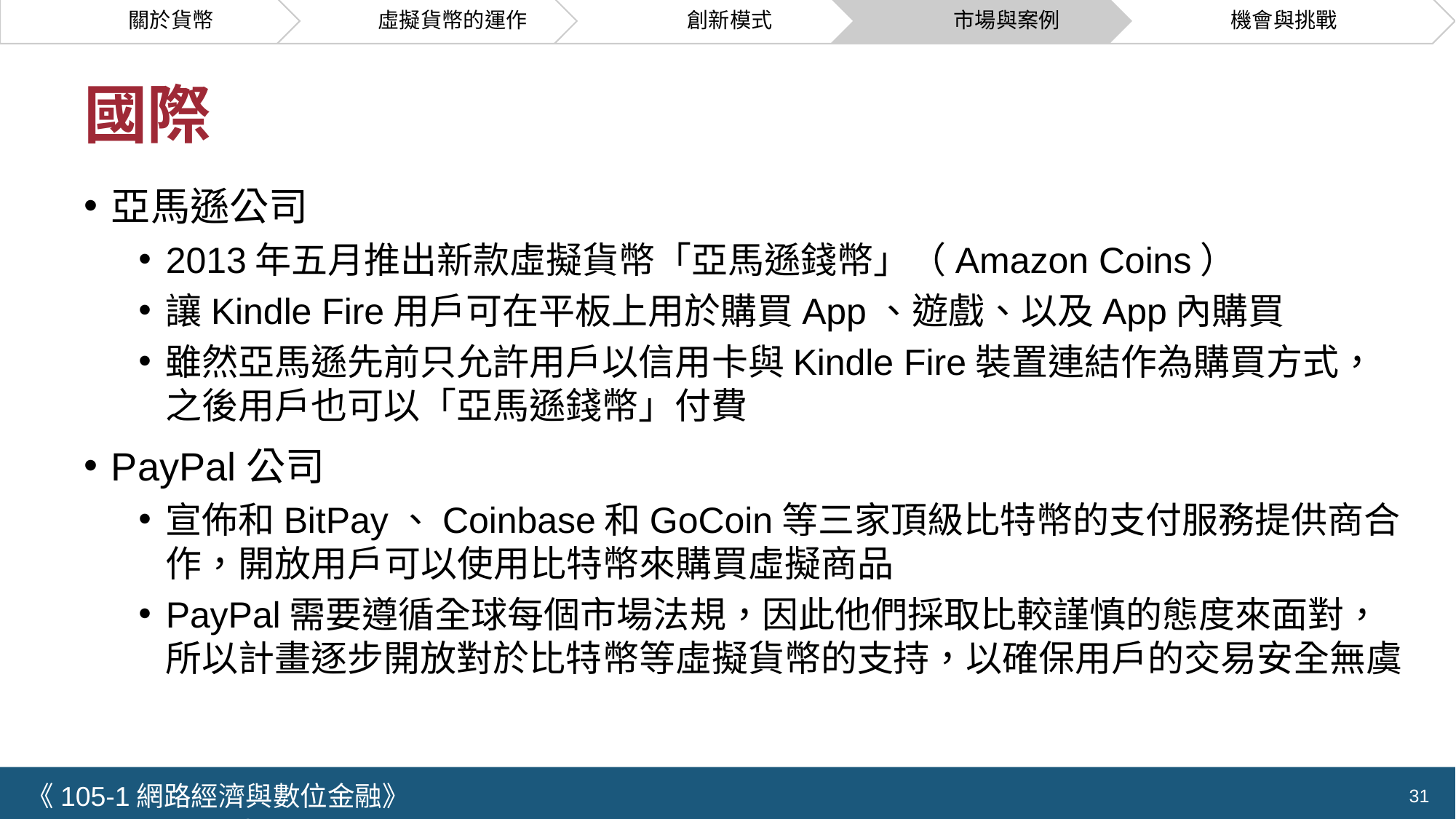

關於貨幣
虛擬貨幣的運作
創新模式
市場與案例
機會與挑戰
# 國際
亞馬遜公司
2013年五月推出新款虛擬貨幣「亞馬遜錢幣」（Amazon Coins）
讓Kindle Fire用戶可在平板上用於購買App、遊戲、以及App內購買
雖然亞馬遜先前只允許用戶以信用卡與Kindle Fire裝置連結作為購買方式，之後用戶也可以「亞馬遜錢幣」付費
PayPal公司
宣佈和BitPay、Coinbase和GoCoin等三家頂級比特幣的支付服務提供商合作，開放用戶可以使用比特幣來購買虛擬商品
PayPal需要遵循全球每個市場法規，因此他們採取比較謹慎的態度來面對，所以計畫逐步開放對於比特幣等虛擬貨幣的支持，以確保用戶的交易安全無虞

《105-1網路經濟與數位金融》                                                                                                                                             NCTU.IIM.IEBI Lab
31